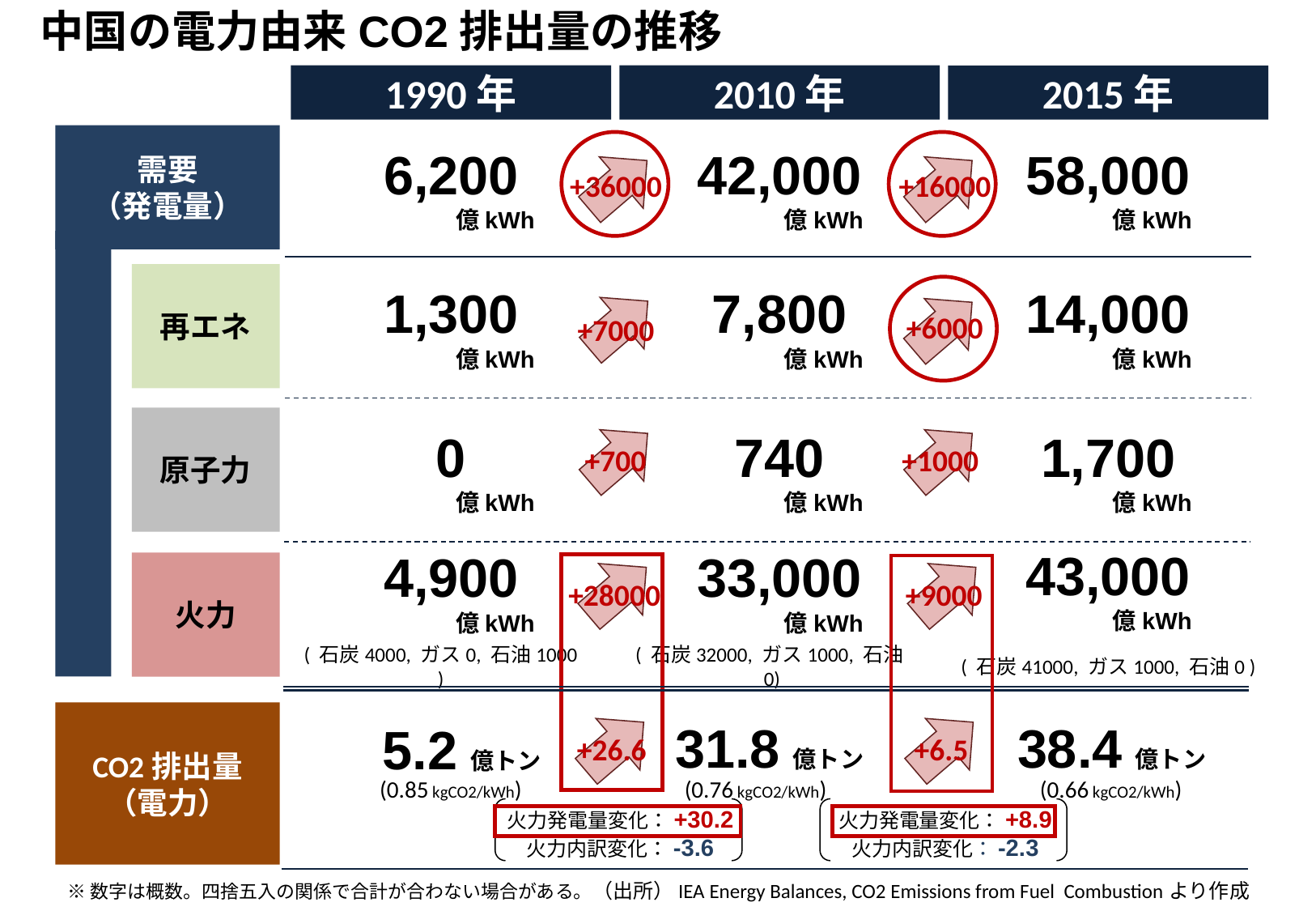

中国の電力由来CO2排出量の推移
1990年
2010年
2015年
需要
（発電量）

6,200
億kWh
42,000
億kWh
58,000
億kWh
+36000
+16000

再エネ

1,300
億kWh
7,800
億kWh
14,000
億kWh
+6000
+7000
原子力

+700
+1000
0
億kWh
740
億kWh
1,700
億kWh
火力

43,000
億kWh

4,900
億kWh
33,000
億kWh
+28000
+9000
( 石炭4000, ガス0, 石油1000 )
( 石炭32000, ガス1000, 石油0)
( 石炭41000, ガス1000, 石油0 )
CO2排出量
（電力）

31.8億トン
38.4億トン
5.2億トン
+26.6
+6.5
(0.85 kgCO2/kWh)
(0.76 kgCO2/kWh)
(0.66 kgCO2/kWh)

火力発電量変化：+30.2
火力内訳変化：-3.6
火力発電量変化：+8.9
火力内訳変化：-2.3

（出所）IEA Energy Balances, CO2 Emissions from Fuel  Combustionより作成
※数字は概数。四捨五入の関係で合計が合わない場合がある。